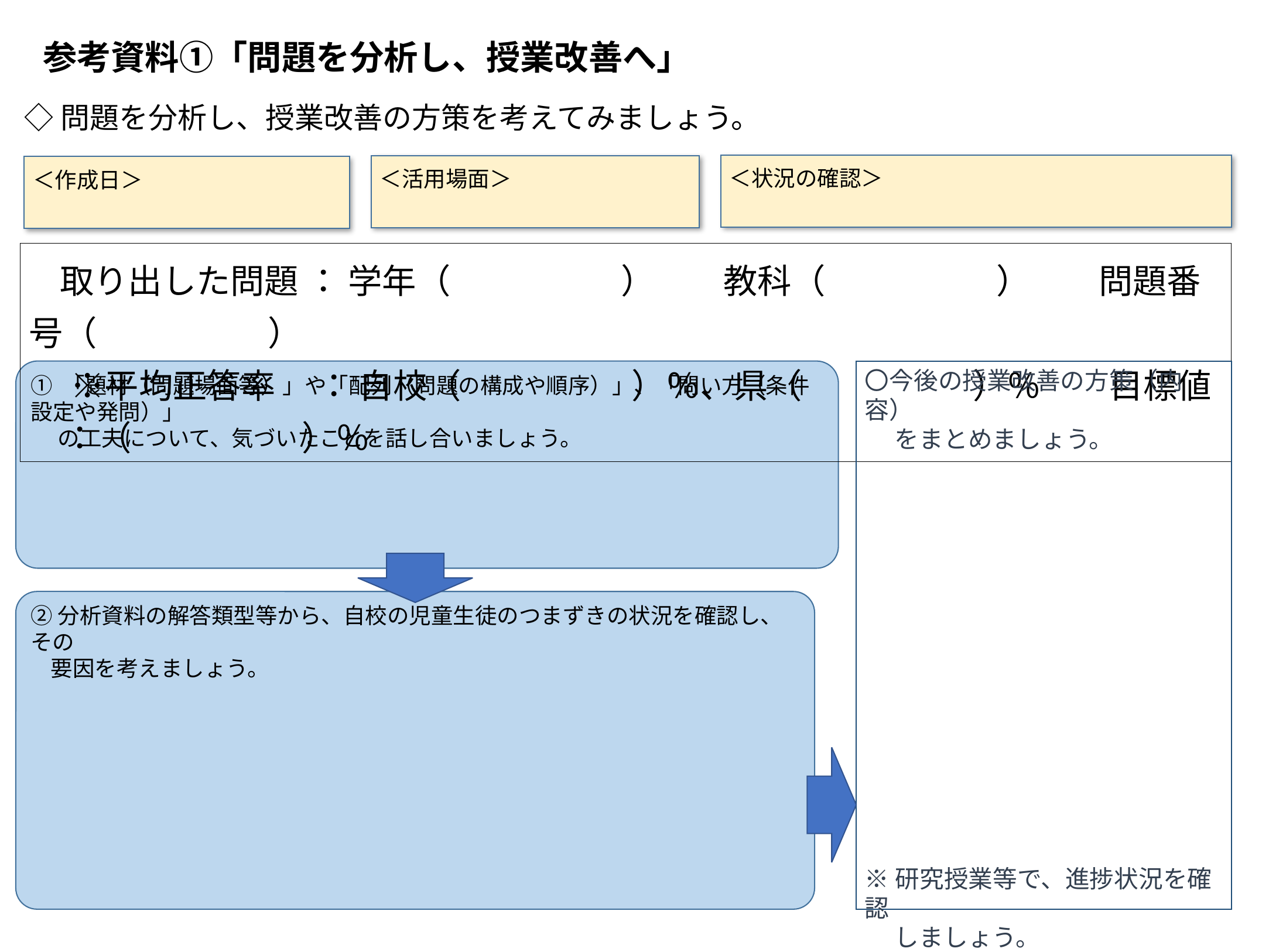

# 参考資料①「問題を分析し、授業改善へ」
◇問題を分析し、授業改善の方策を考えてみましょう。
＜状況の確認＞

＜活用場面＞

＜作成日＞

   取り出した問題 ： 学年（　　　　　）　　教科（　　　　　）　　問題番号（　　　　　）
　 ※平均正答率　 ： 自校（　　　　　）％、県（　　　　　）％　　目標値　：（　　　　　）％
〇今後の授業改善の方策（内容）
　 をまとめましょう。

※研究授業等で、進捗状況を確認
　 しましょう。
① 「題材（問題場面等）」や「配列（問題の構成や順序）」、「問い方（条件設定や発問）」
　 の工夫について、気づいたことを話し合いましょう。

②分析資料の解答類型等から、自校の児童生徒のつまずきの状況を確認し、その
   要因を考えましょう。